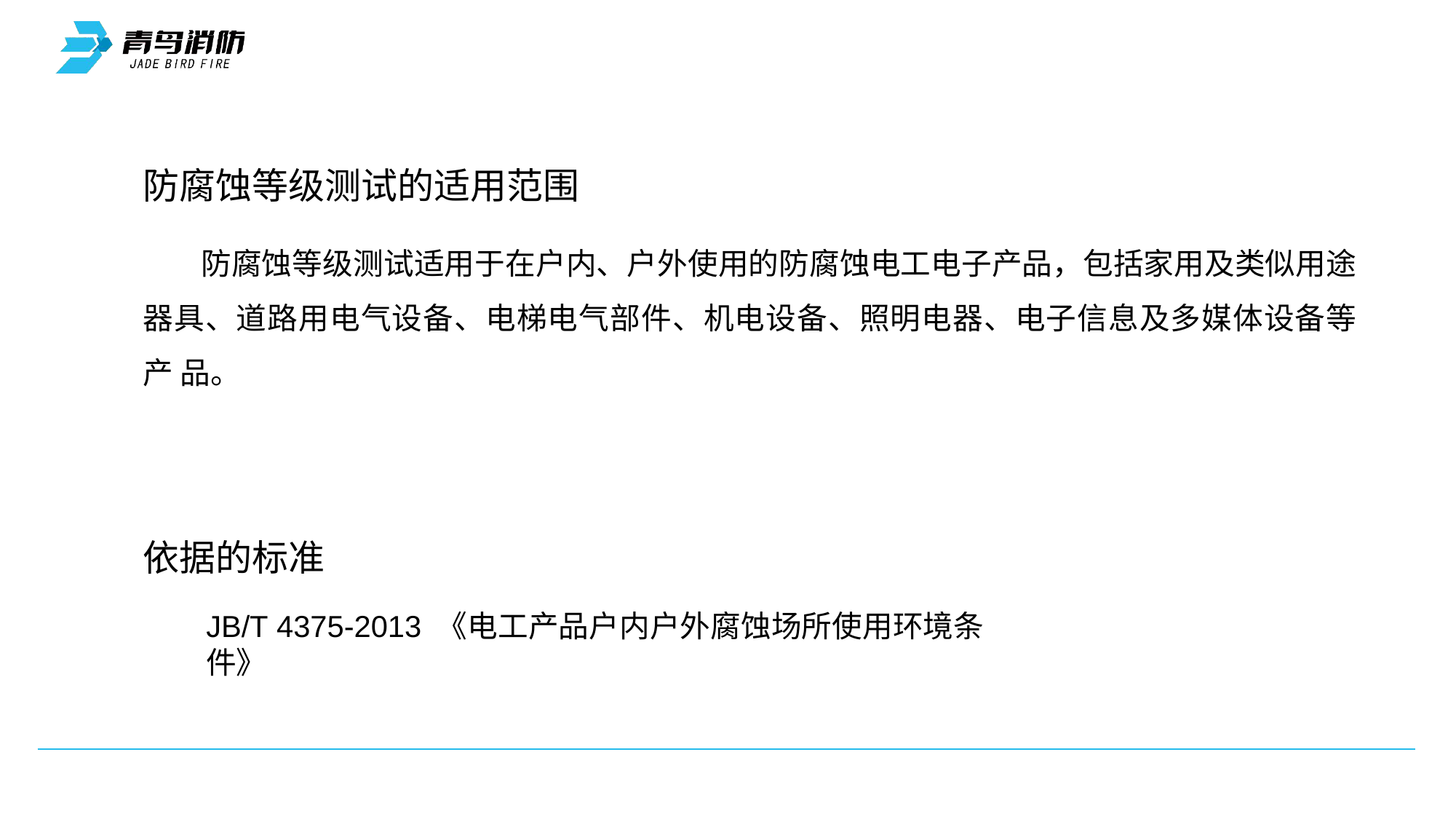

BEIDA JADE BIRD UNIVERSAL FIRE ALARM DEVICE CO.,LTD.
# 防腐蚀等级测试的适用范围
防腐蚀等级测试适用于在户内、户外使用的防腐蚀电工电子产品，包括家用及类似用途 器具、道路用电气设备、电梯电气部件、机电设备、照明电器、电子信息及多媒体设备等产 品。
依据的标准

JB/T 4375-2013 《电工产品户内户外腐蚀场所使用环境条件》